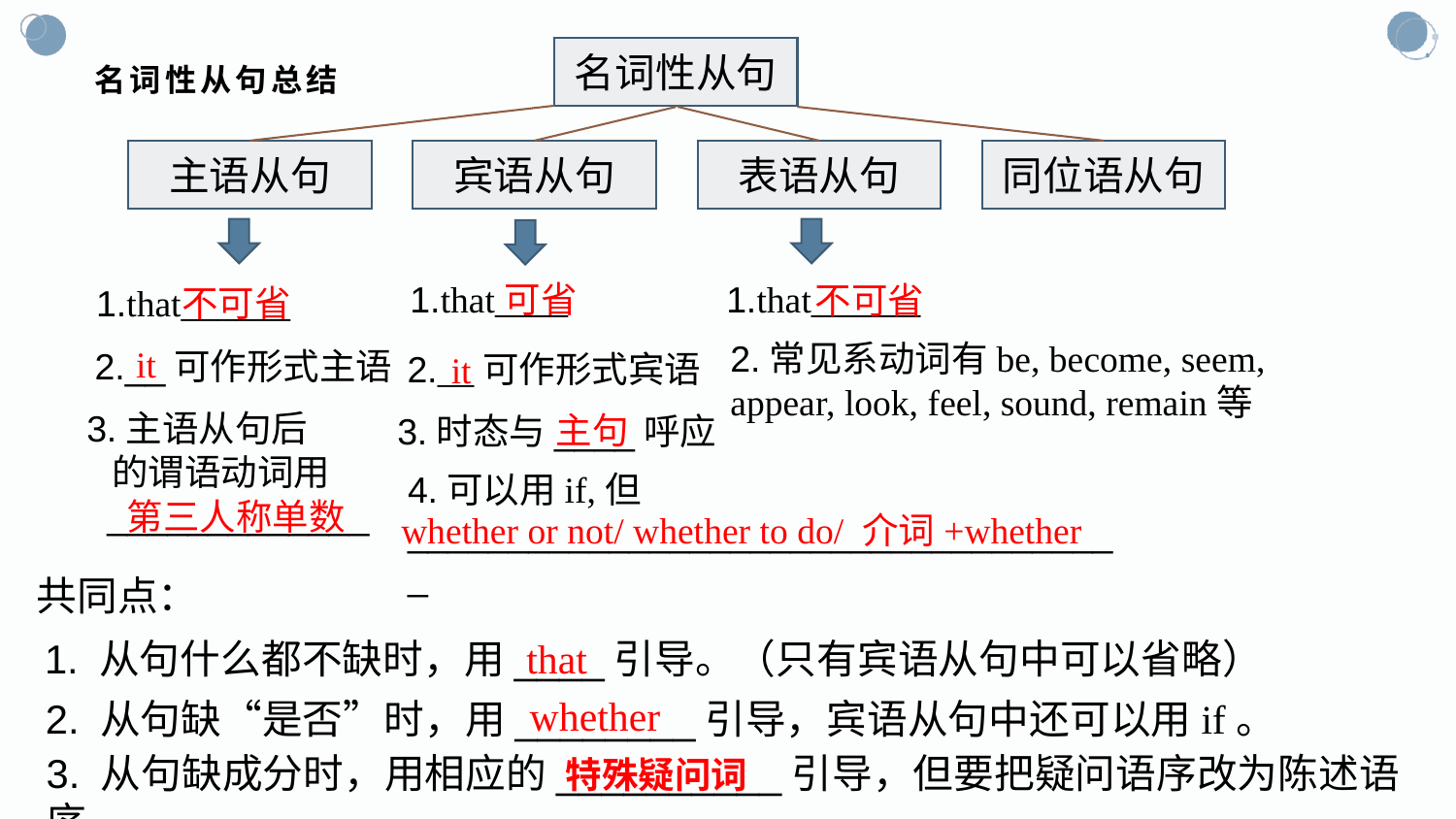

名词性从句
# 名词性从句总结
主语从句
宾语从句
表语从句
同位语从句

可省
1.that____
1.that______
不可省
1.that______
不可省
2.常见系动词有be, become, seem, appear, look, feel, sound, remain等
it
2.__可作形式主语
2.__可作形式宾语
it
3.主语从句后
  的谓语动词用
  _____________
主句
3.时态与____呼应
4.可以用if,但____________________________________
第三人称单数
whether or not/ whether to do/ 介词+whether
共同点：
1. 从句什么都不缺时，用____引导。（只有宾语从句中可以省略）
that
whether
2. 从句缺“是否”时，用________引导，宾语从句中还可以用if。
3. 从句缺成分时，用相应的__________引导，但要把疑问语序改为陈述语序。
特殊疑问词